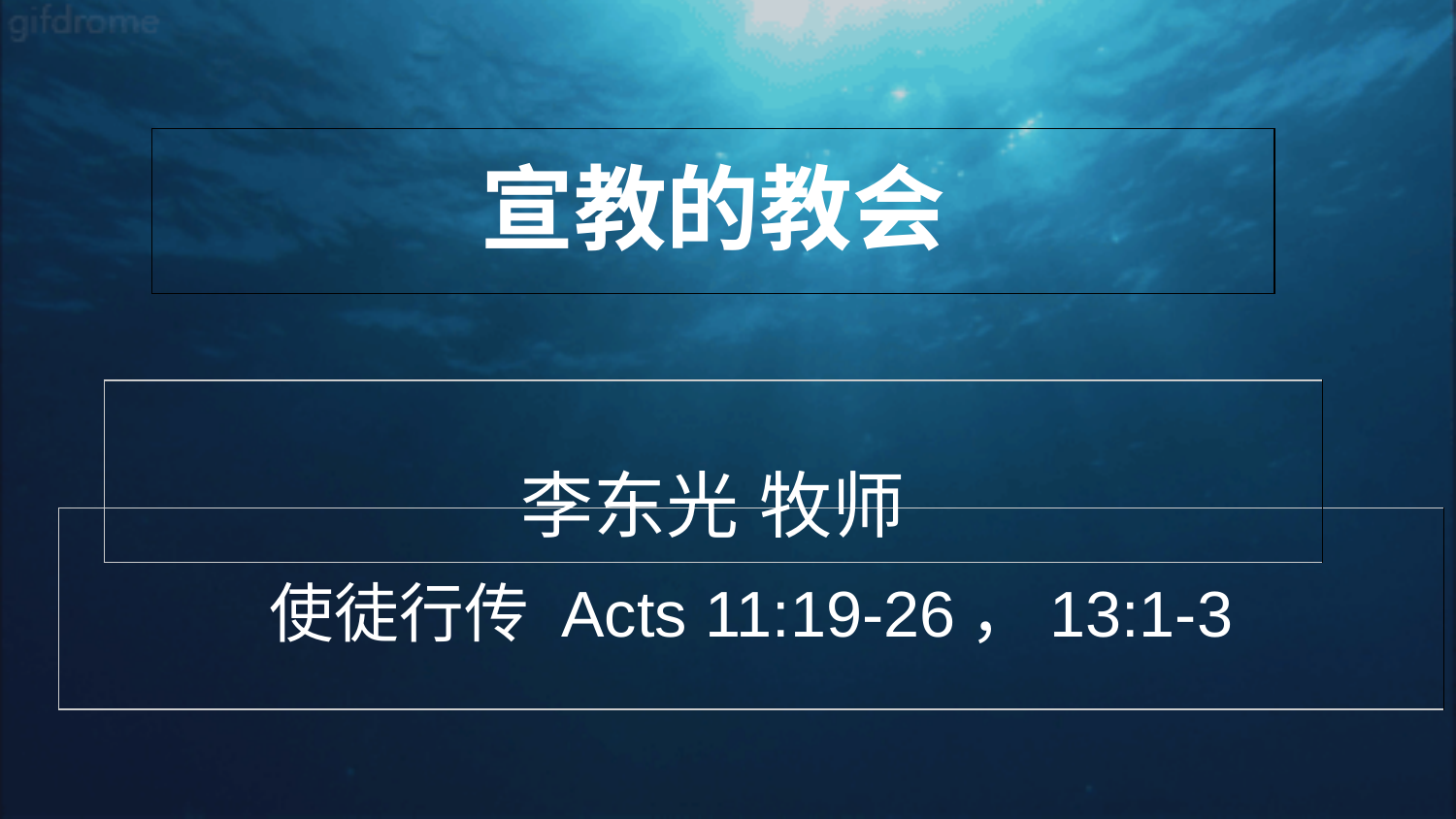

| 宣教的教会 |
| --- |
| 李东光 牧师 |
| --- |
| 使徒行传 Acts 11:19-26，13:1-3 |
| --- |